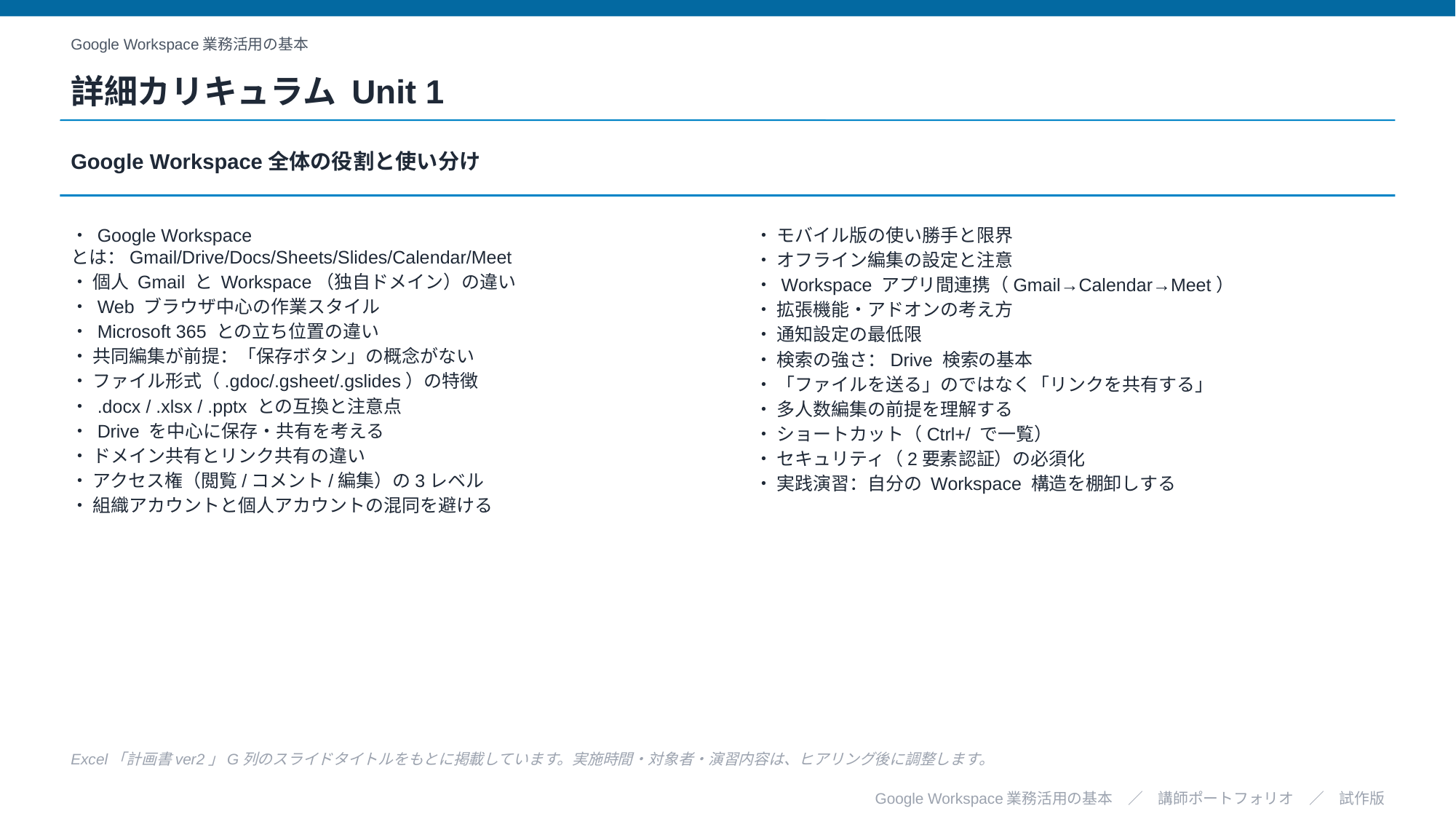

Google Workspace業務活用の基本
詳細カリキュラム Unit 1

Google Workspace全体の役割と使い分け

・ Google Workspace とは：Gmail/Drive/Docs/Sheets/Slides/Calendar/Meet
・ 個人 Gmail と Workspace（独自ドメイン）の違い
・ Web ブラウザ中心の作業スタイル
・ Microsoft 365 との立ち位置の違い
・ 共同編集が前提：「保存ボタン」の概念がない
・ ファイル形式（.gdoc/.gsheet/.gslides）の特徴
・ .docx / .xlsx / .pptx との互換と注意点
・ Drive を中心に保存・共有を考える
・ ドメイン共有とリンク共有の違い
・ アクセス権（閲覧/コメント/編集）の3レベル
・ 組織アカウントと個人アカウントの混同を避ける
・ モバイル版の使い勝手と限界
・ オフライン編集の設定と注意
・ Workspace アプリ間連携（Gmail→Calendar→Meet）
・ 拡張機能・アドオンの考え方
・ 通知設定の最低限
・ 検索の強さ：Drive 検索の基本
・ 「ファイルを送る」のではなく「リンクを共有する」
・ 多人数編集の前提を理解する
・ ショートカット（Ctrl+/ で一覧）
・ セキュリティ（2要素認証）の必須化
・ 実践演習：自分の Workspace 構造を棚卸しする
Excel「計画書ver2」G列のスライドタイトルをもとに掲載しています。実施時間・対象者・演習内容は、ヒアリング後に調整します。
Google Workspace業務活用の基本　／　講師ポートフォリオ　／　試作版